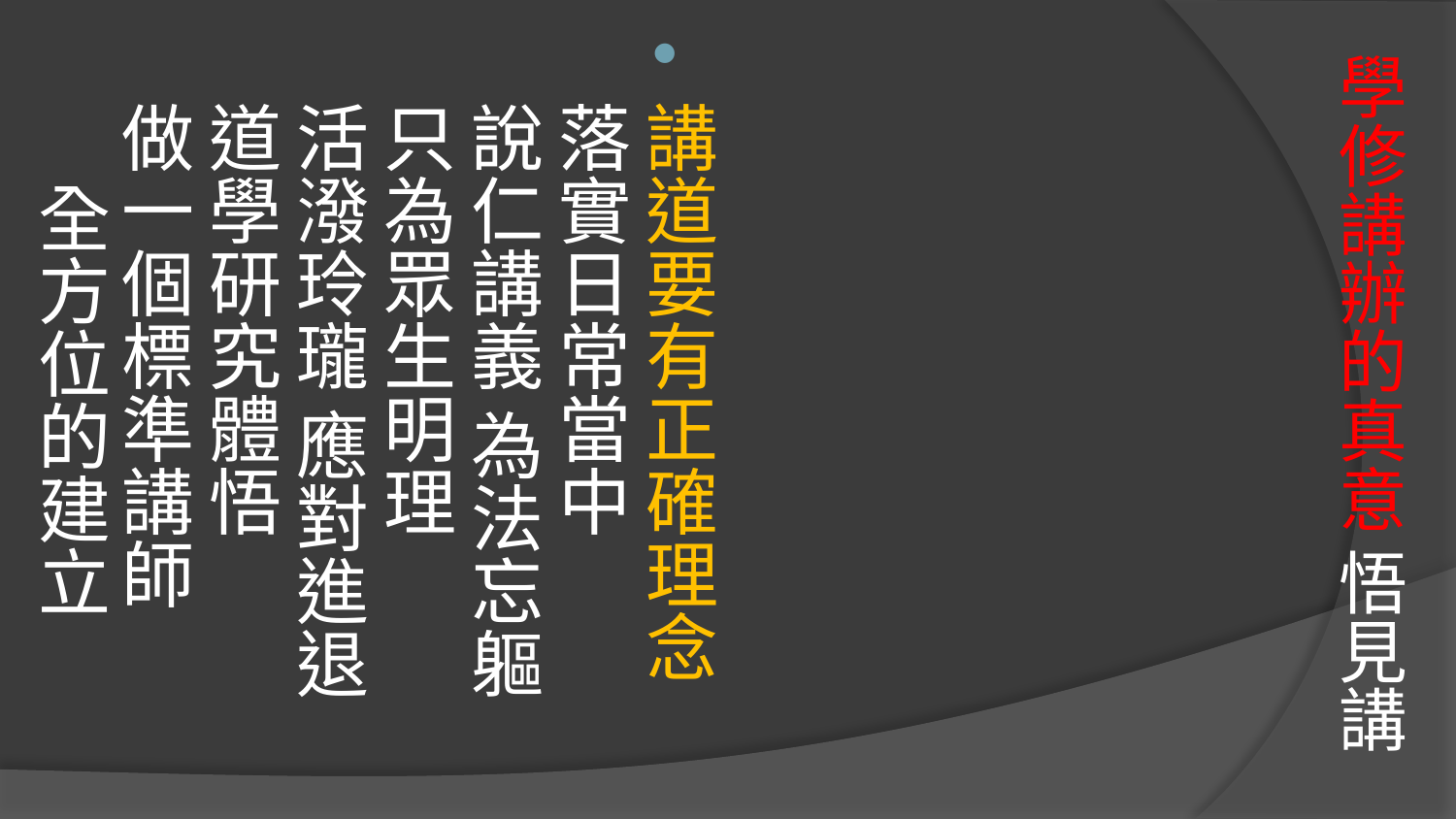

講道要有正確理念　落實日常當中
說仁講義 為法忘軀　只為眾生明理
活潑玲瓏 應對進退　道學研究體悟
做一個標準講師　            全方位的建立
# 學修講辦的真意 悟見講